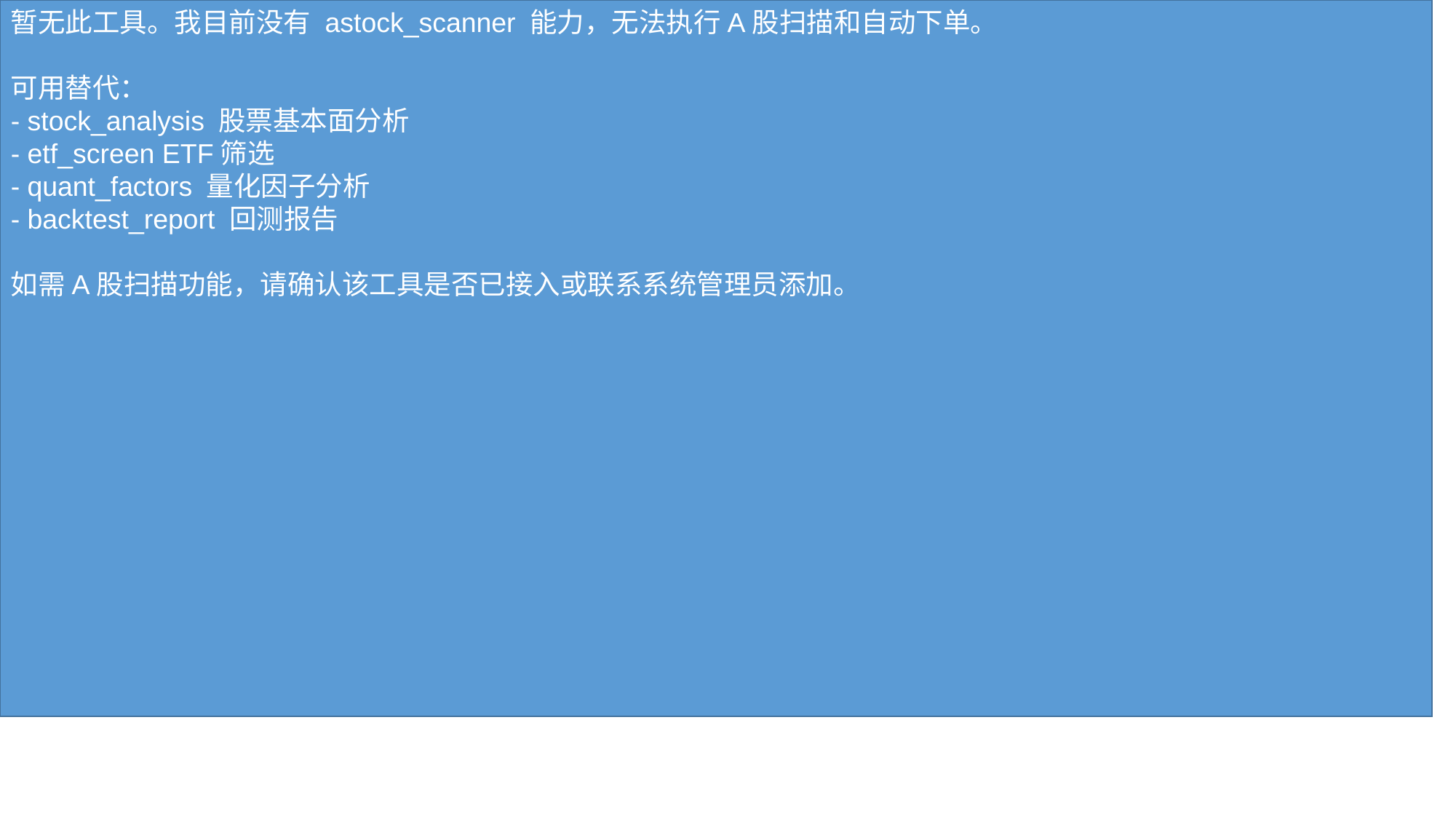

暂无此工具。我目前没有 astock_scanner 能力，无法执行A股扫描和自动下单。
可用替代：
- stock_analysis 股票基本面分析
- etf_screen ETF筛选
- quant_factors 量化因子分析
- backtest_report 回测报告
如需A股扫描功能，请确认该工具是否已接入或联系系统管理员添加。
#